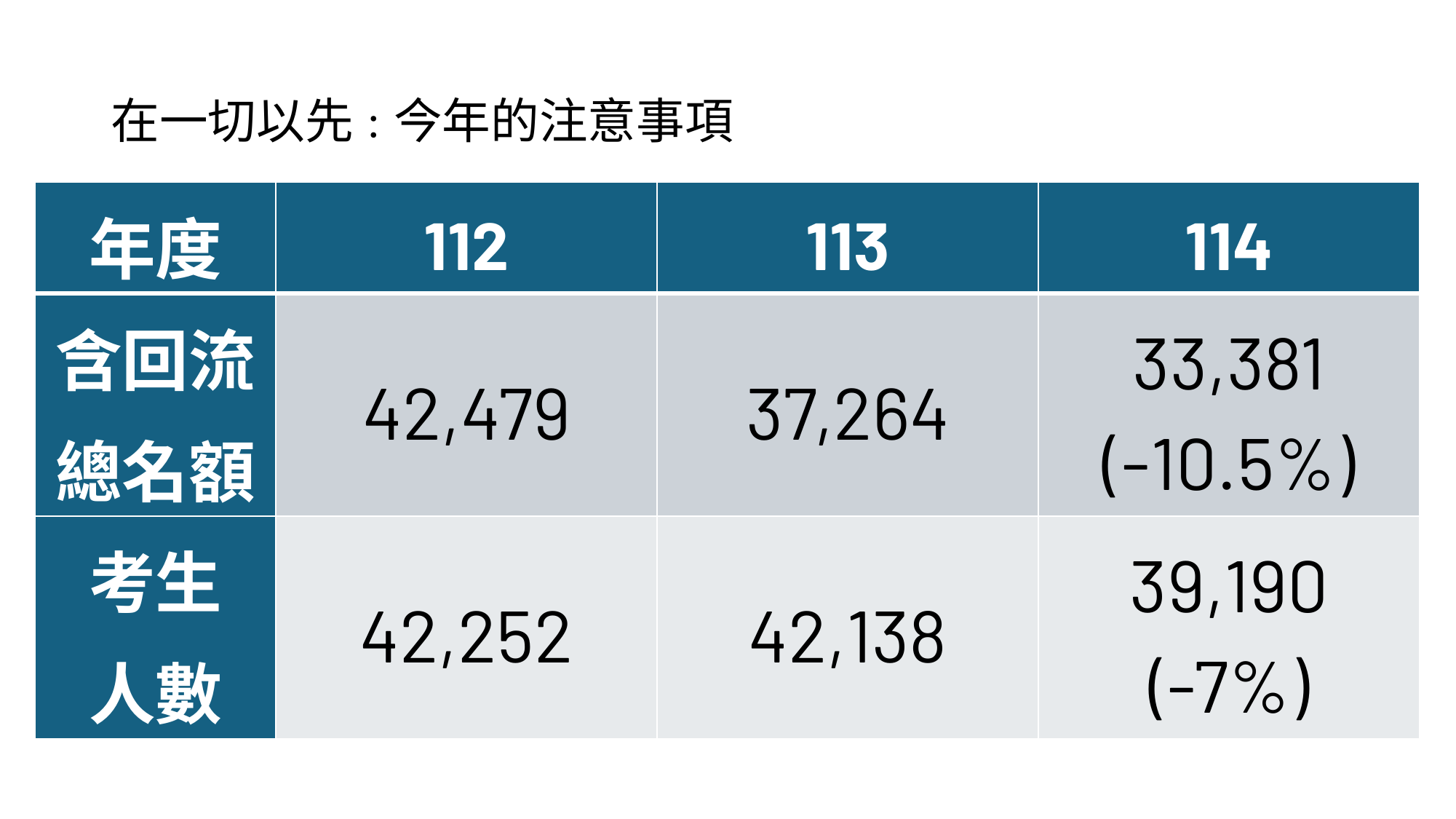

# 在一切以先:今年的注意事項
| 年度 | 112 | 113 | 114 |
| --- | --- | --- | --- |
| 含回流 總名額 | 42,479 | 37,264 | 33,381 (-10.5%) |
| 考生 人數 | 42,252 | 42,138 | 39,190 (-7%) |